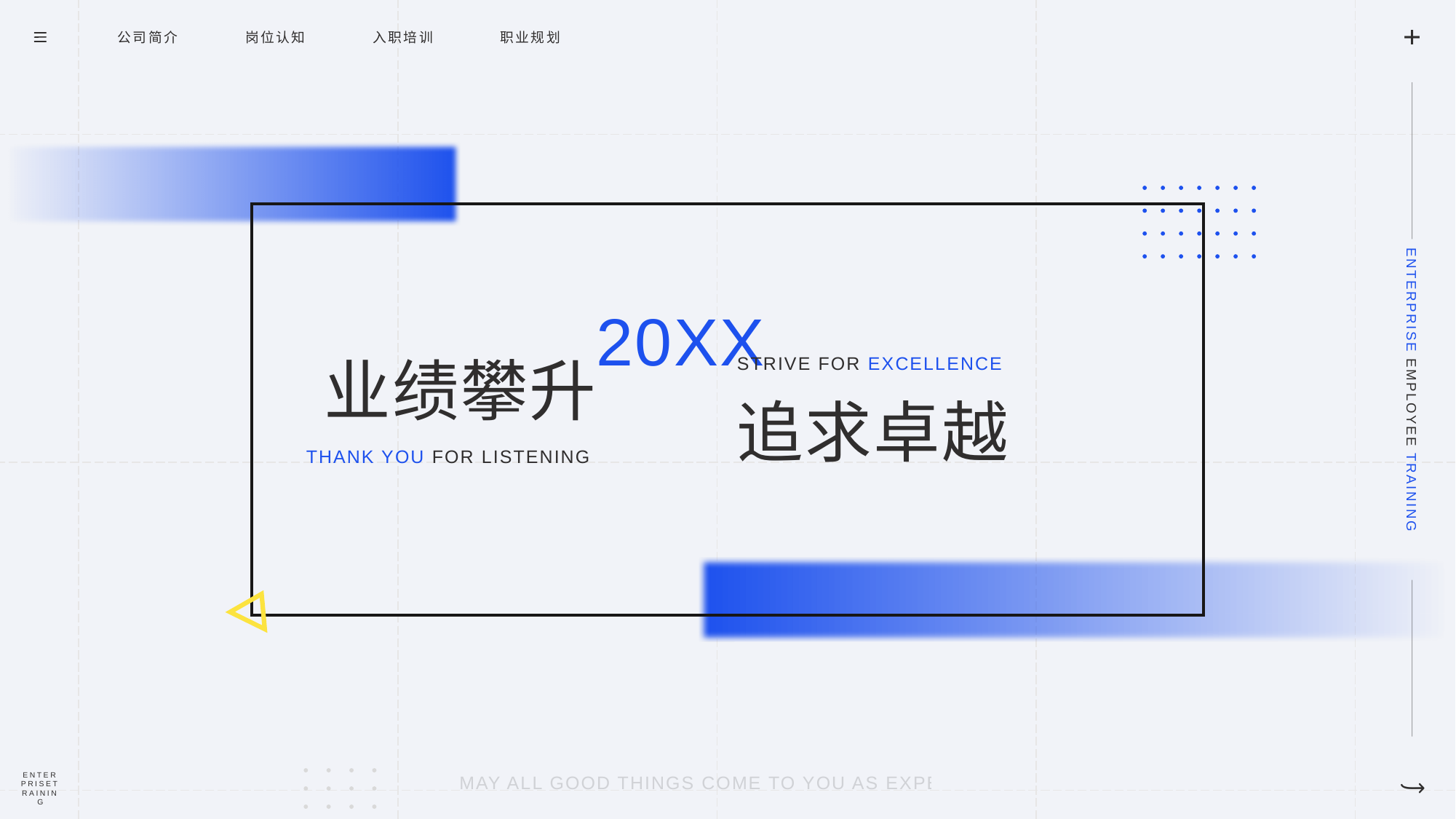

公司简介
岗位认知
入职培训
职业规划
20XX
业绩攀升
STRIVE FOR EXCELLENCE
追求卓越
THANK YOU FOR LISTENING
MAY ALL GOOD THINGS COME TO YOU AS EXPECTED